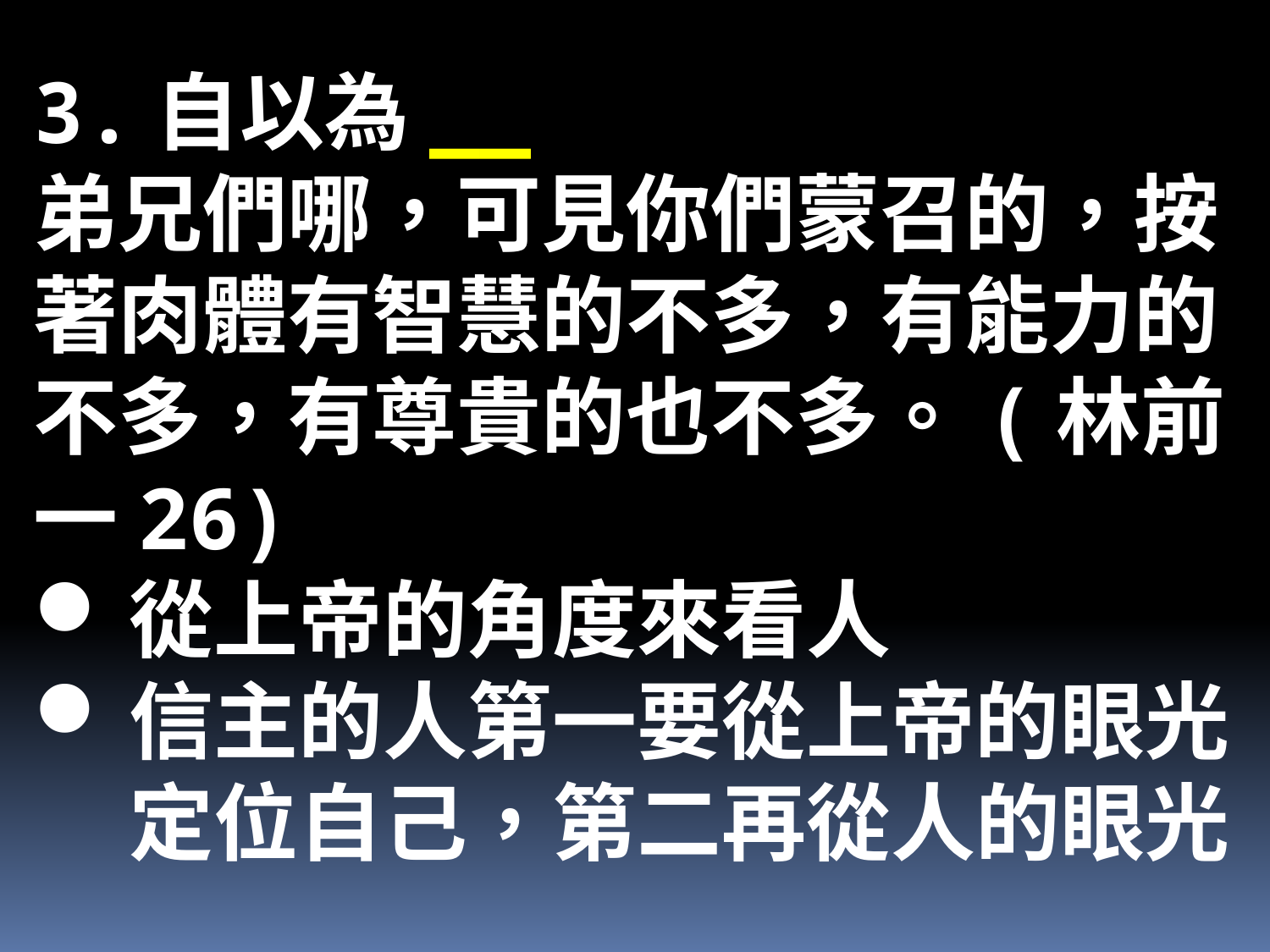

3.自以為__
弟兄們哪，可見你們蒙召的，按著肉體有智慧的不多，有能力的不多，有尊貴的也不多。(林前一26)
從上帝的角度來看人
信主的人第一要從上帝的眼光定位自己，第二再從人的眼光